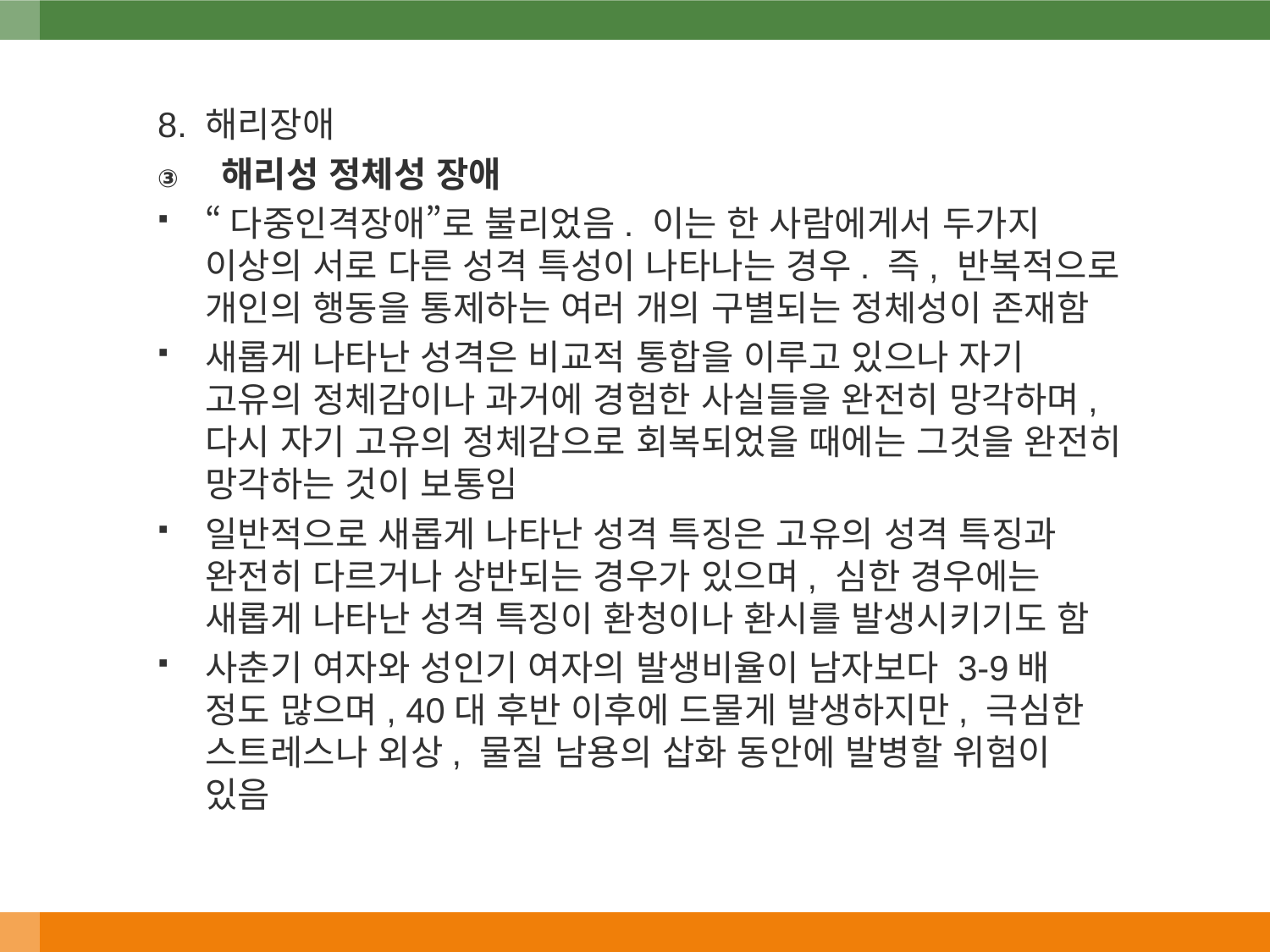

8. 해리장애
해리성 정체성 장애
“다중인격장애”로 불리었음. 이는 한 사람에게서 두가지 이상의 서로 다른 성격 특성이 나타나는 경우. 즉, 반복적으로 개인의 행동을 통제하는 여러 개의 구별되는 정체성이 존재함
새롭게 나타난 성격은 비교적 통합을 이루고 있으나 자기 고유의 정체감이나 과거에 경험한 사실들을 완전히 망각하며, 다시 자기 고유의 정체감으로 회복되었을 때에는 그것을 완전히 망각하는 것이 보통임
일반적으로 새롭게 나타난 성격 특징은 고유의 성격 특징과 완전히 다르거나 상반되는 경우가 있으며, 심한 경우에는 새롭게 나타난 성격 특징이 환청이나 환시를 발생시키기도 함
사춘기 여자와 성인기 여자의 발생비율이 남자보다 3-9배 정도 많으며, 40대 후반 이후에 드물게 발생하지만, 극심한 스트레스나 외상, 물질 남용의 삽화 동안에 발병할 위험이 있음